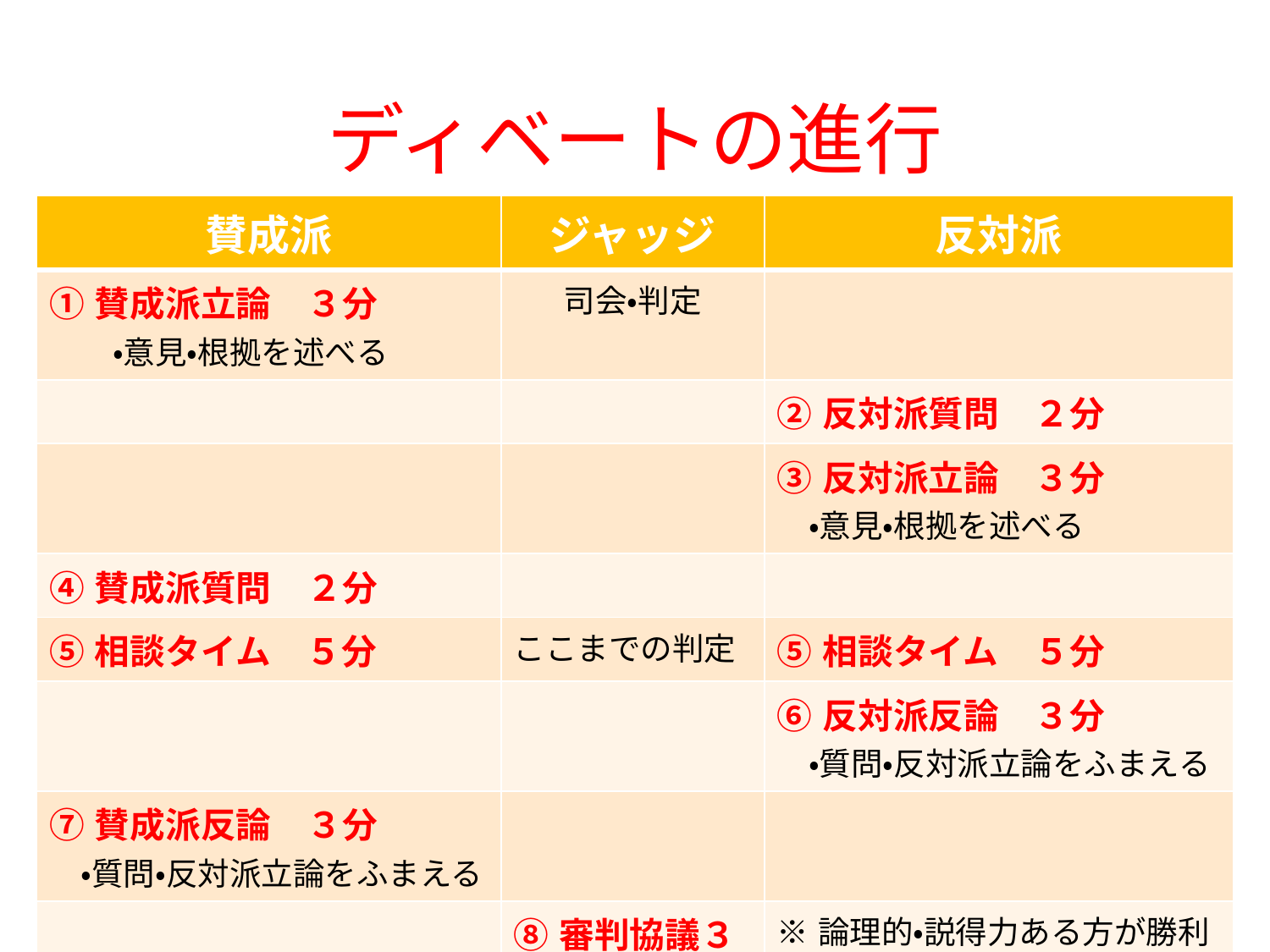

# ディベートの進行
| 賛成派 | ジャッジ | 反対派 |
| --- | --- | --- |
| ①賛成派立論　３分 　　・意見・根拠を述べる | 司会・判定 |  |
|  |  | ②反対派質問　２分 |
|  |  | ③反対派立論　３分 　・意見・根拠を述べる |
| ④賛成派質問　２分 |  |  |
| ⑤相談タイム　５分 | ここまでの判定 | ⑤相談タイム　５分 |
|  |  | ⑥反対派反論　３分 　・質問・反対派立論をふまえる |
| ⑦賛成派反論　３分 　・質問・反対派立論をふまえる |  |  |
|  | ⑧審判協議３分 | ※論理的・説得力ある方が勝利 |
|  | ⑨審判判定２分 | ※判定では理由・根拠も述べる |